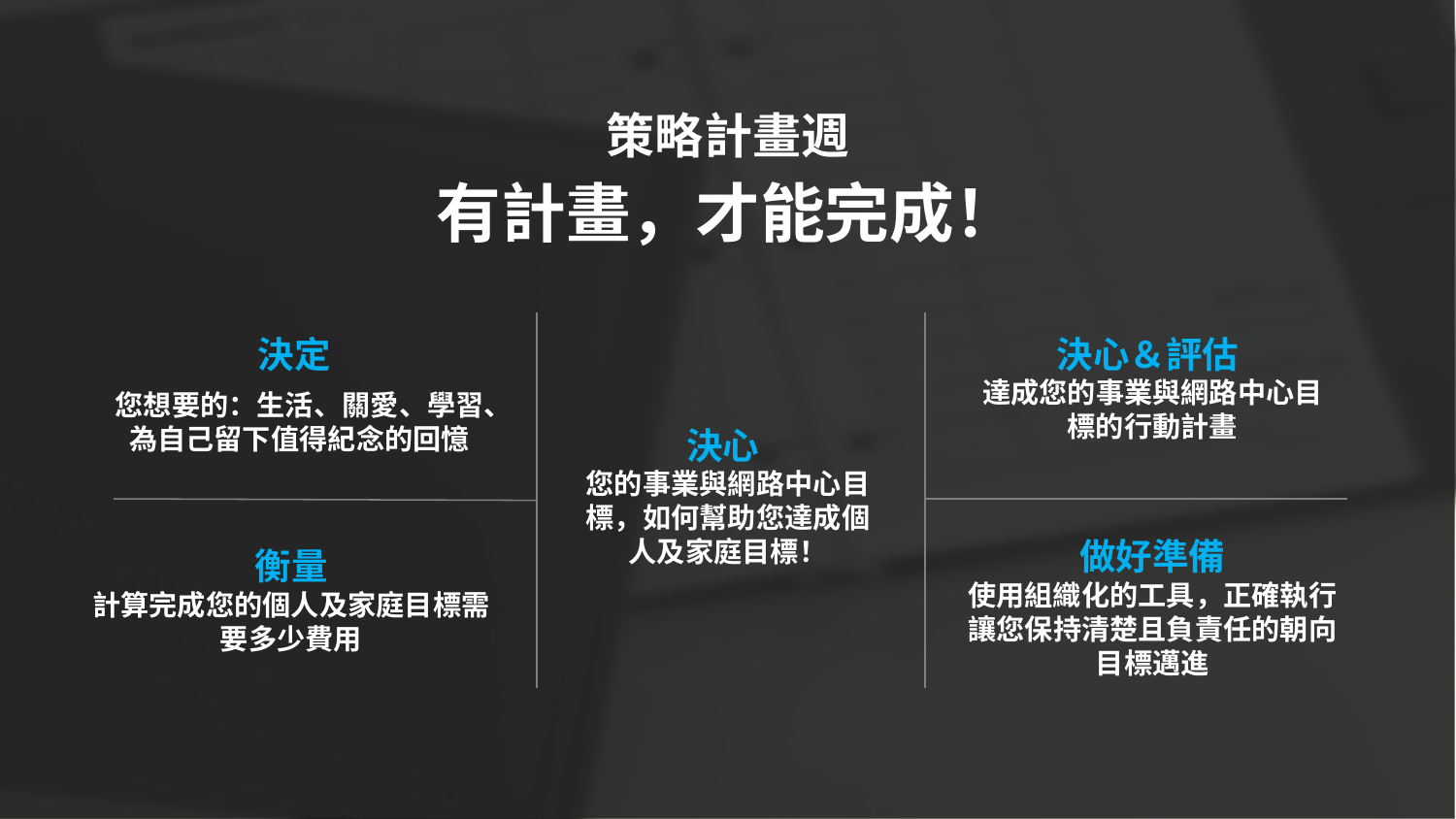

策略計畫週
有計畫，才能完成！
決定
您想要的：生活、關愛、學習、為自己留下值得紀念的回憶
決心＆評估
達成您的事業與網路中心目標的行動計畫
決心
您的事業與網路中心目標，如何幫助您達成個人及家庭目標！
做好準備
使用組織化的工具，正確執行讓您保持清楚且負責任的朝向目標邁進
衡量
計算完成您的個人及家庭目標需要多少費用